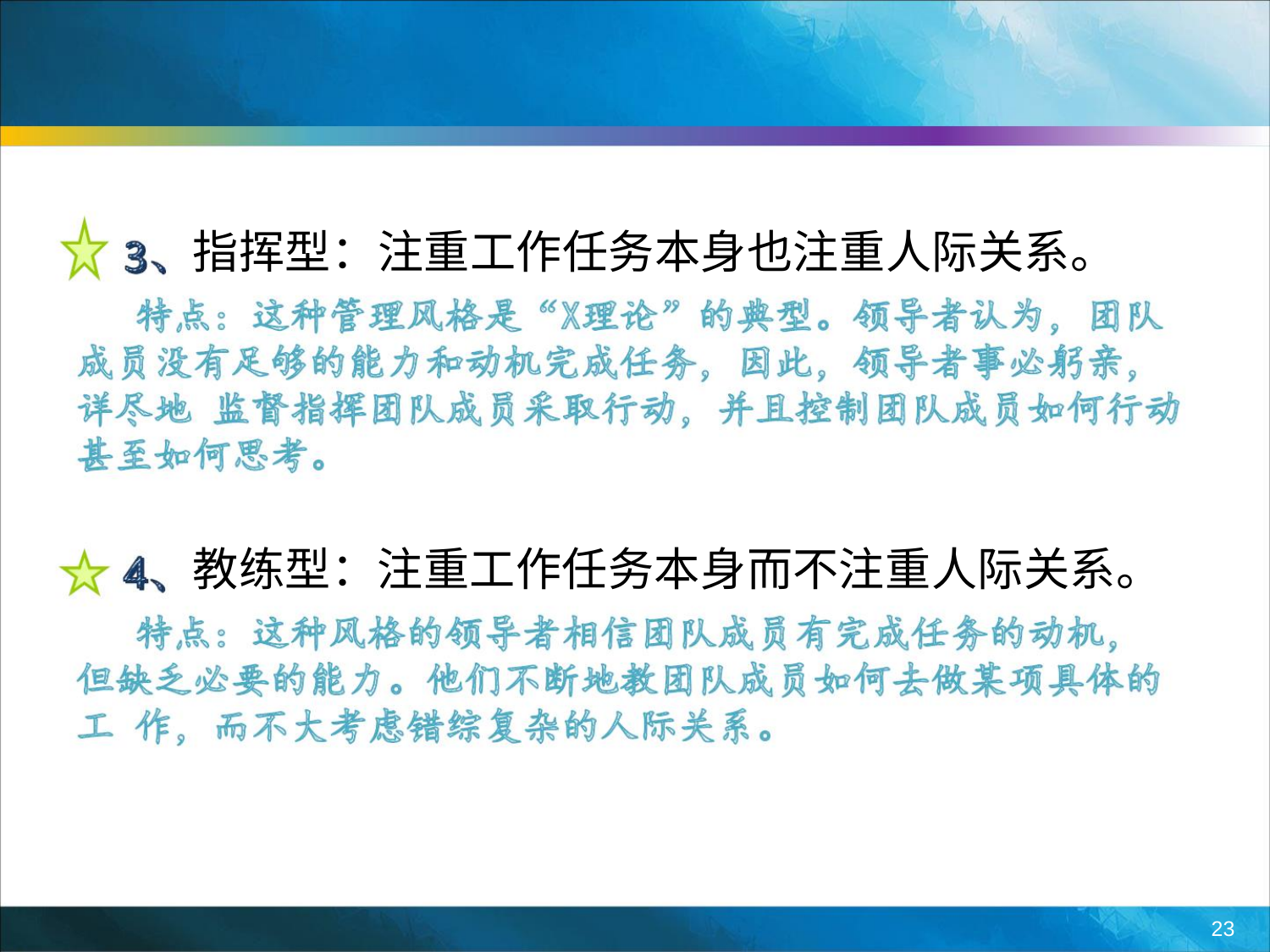

指挥型：注重工作任务本身也注重人际关系。
教练型：注重工作任务本身而不注重人际关系。
23